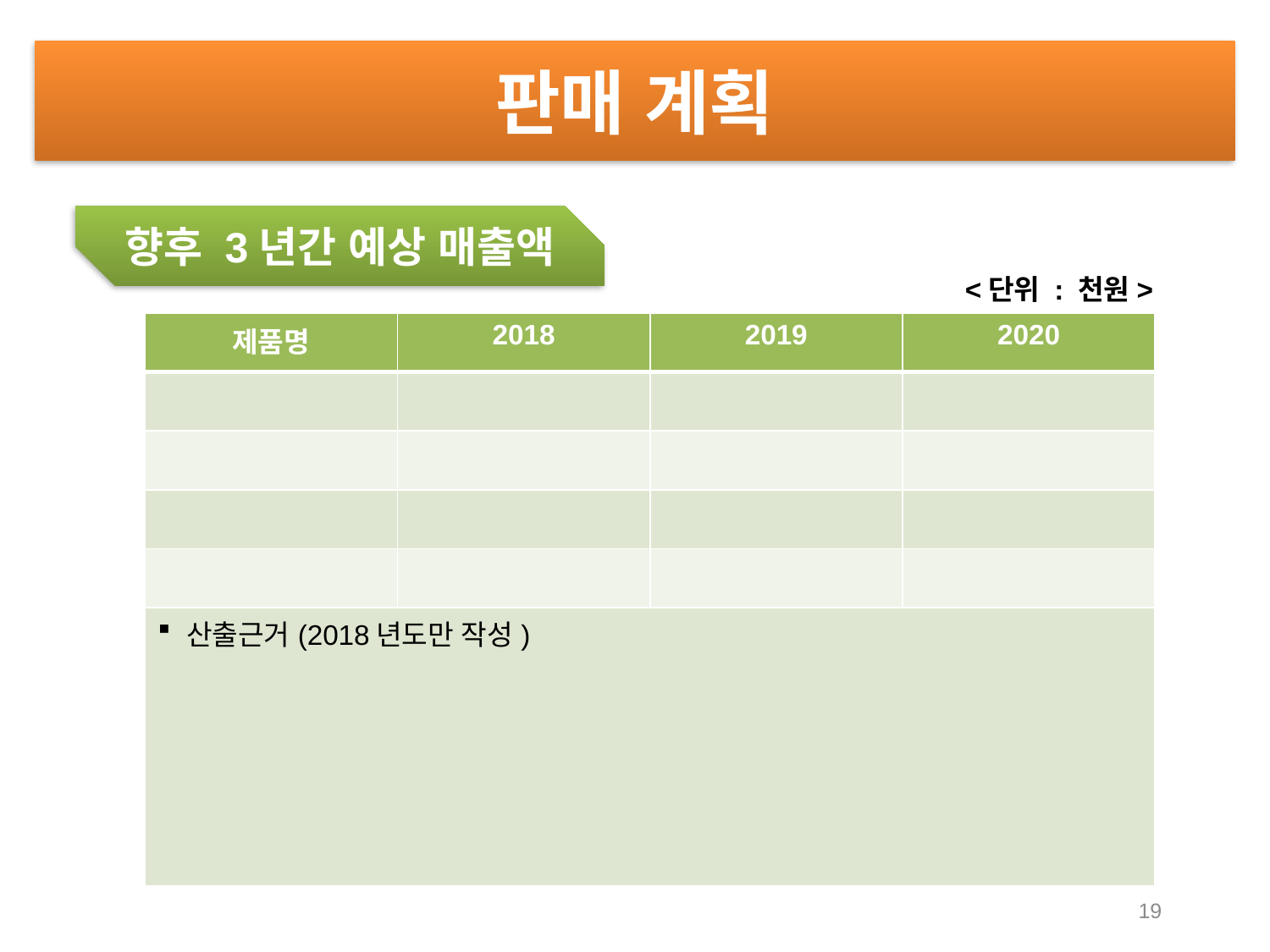

판매 계획
향후 3년간 예상 매출액
<단위 : 천원>
| 제품명 | 2018 | 2019 | 2020 |
| --- | --- | --- | --- |
|  |  |  |  |
|  |  |  |  |
|  |  |  |  |
|  |  |  |  |
| 산출근거(2018년도만 작성) |  |  |  |
19